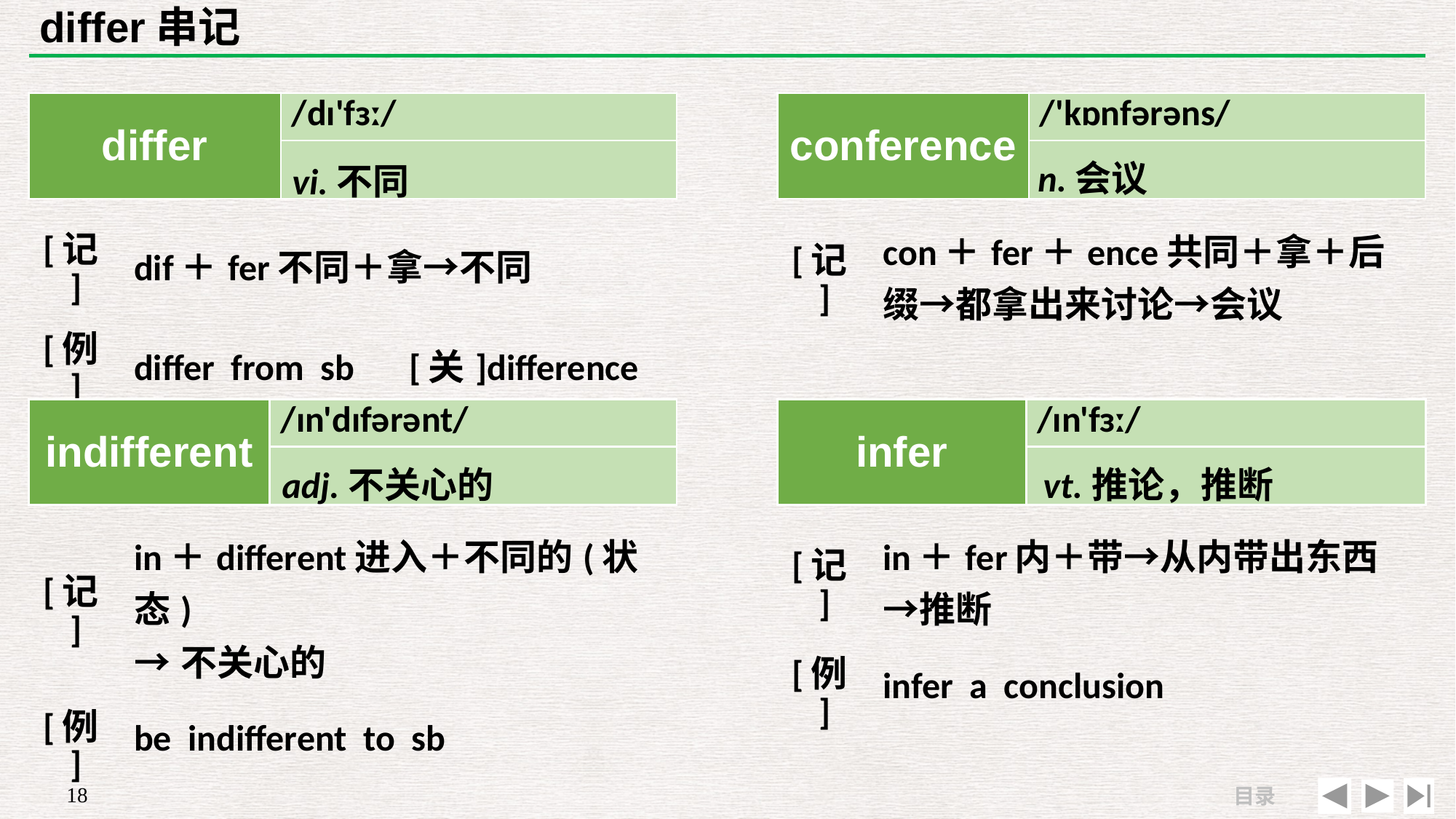

# differ串记

| differ | /dɪ'fɜː/ |
| --- | --- |
|  |  |
| conference | /'kɒnfərəns/ |
| --- | --- |
|  |  |
n.会议
vi.不同
| [记] | dif＋fer不同＋拿→不同 |
| --- | --- |
| [例] | differ from sb　[关]difference |
| [记] | con＋fer＋ence共同＋拿＋后缀→都拿出来讨论→会议 |
| --- | --- |
|  |  |
| indifferent | /ɪn'dɪfərənt/ |
| --- | --- |
|  |  |
| infer | /ɪn'fɜː/ |
| --- | --- |
|  |  |
vt.推论，推断
adj.不关心的
| [记] | in＋different进入＋不同的(状 态) →不关心的 |
| --- | --- |
| [例] | be indifferent to sb |
| [记] | in＋fer内＋带→从内带出东西→推断 |
| --- | --- |
| [例] | infer a conclusion |